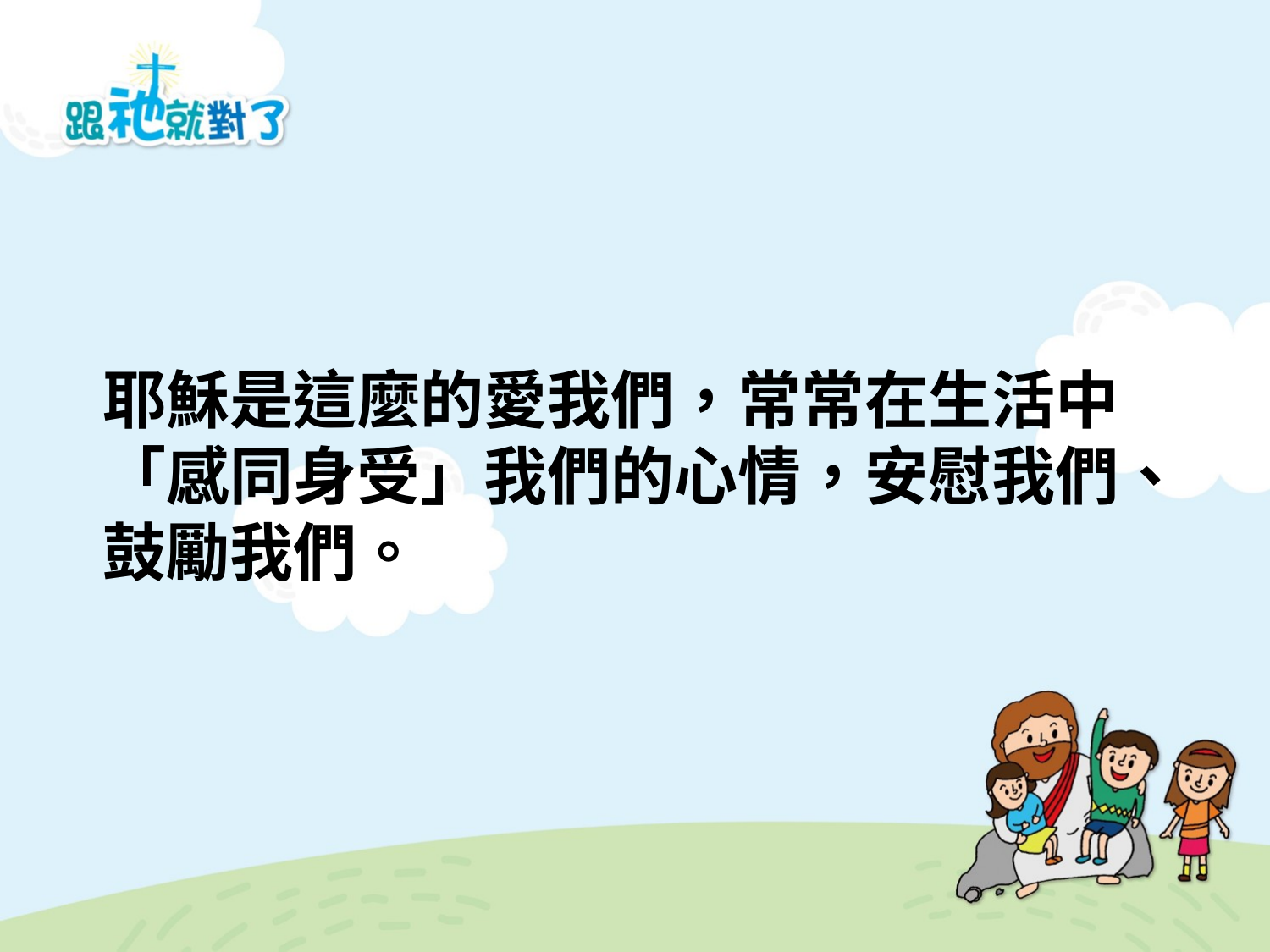

耶穌是這麼的愛我們，常常在生活中「感同身受」我們的心情，安慰我們、鼓勵我們。